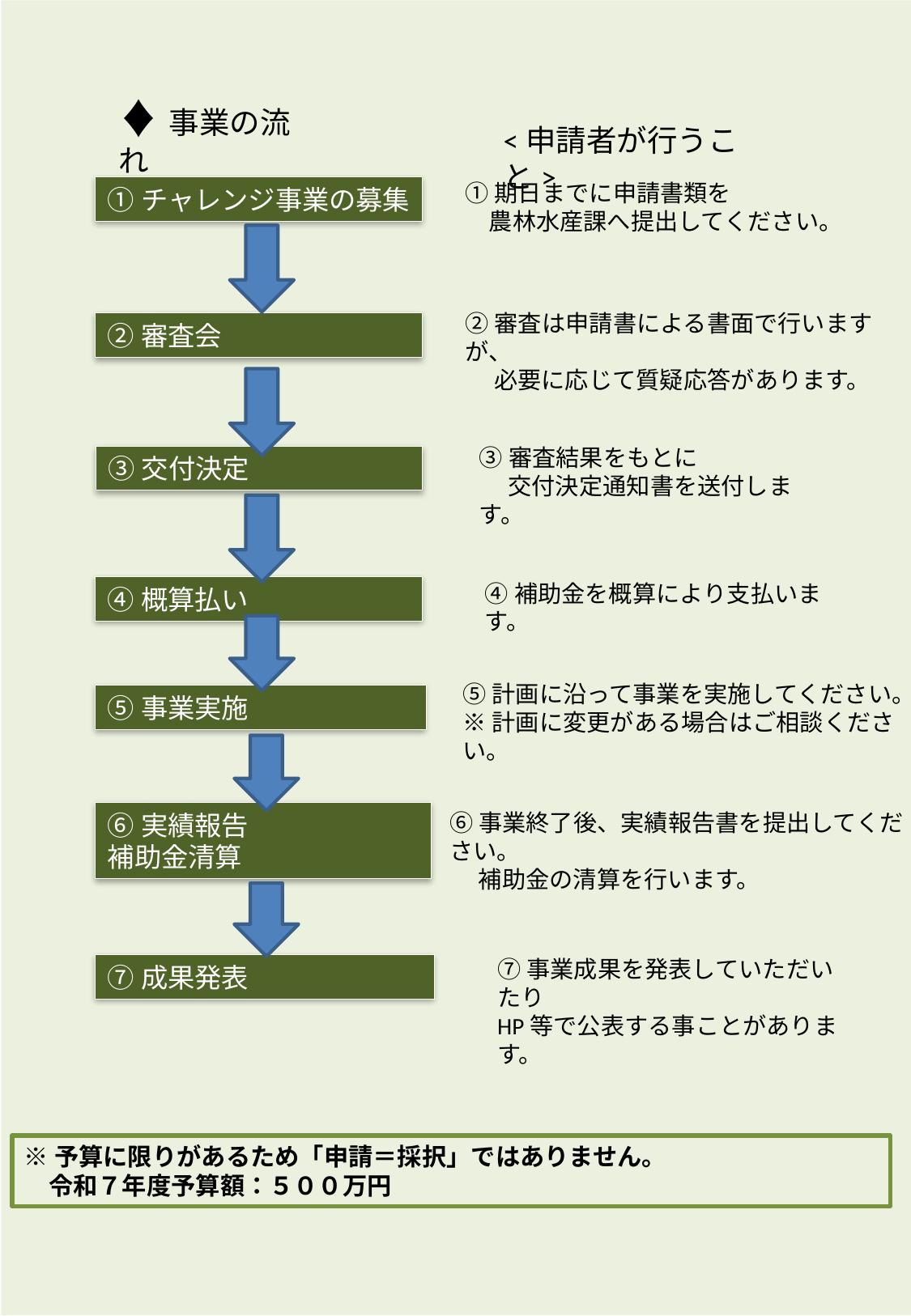

♦事業の流れ
<申請者が行うこと>
①期日までに申請書類を
　農林水産課へ提出してください。
①チャレンジ事業の募集

②審査は申請書による書面で行いますが、
　 必要に応じて質疑応答があります。
②審査会

③審査結果をもとに
　 交付決定通知書を送付します。
③交付決定

④補助金を概算により支払います。
④概算払い

⑤計画に沿って事業を実施してください。
※計画に変更がある場合はご相談ください。
⑤事業実施

⑥実績報告
補助金清算
⑥事業終了後、実績報告書を提出してください。
　 補助金の清算を行います。

⑦事業成果を発表していただいたり
HP等で公表する事ことがあります。
⑦成果発表
※予算に限りがあるため「申請＝採択」ではありません。
　令和７年度予算額：５００万円